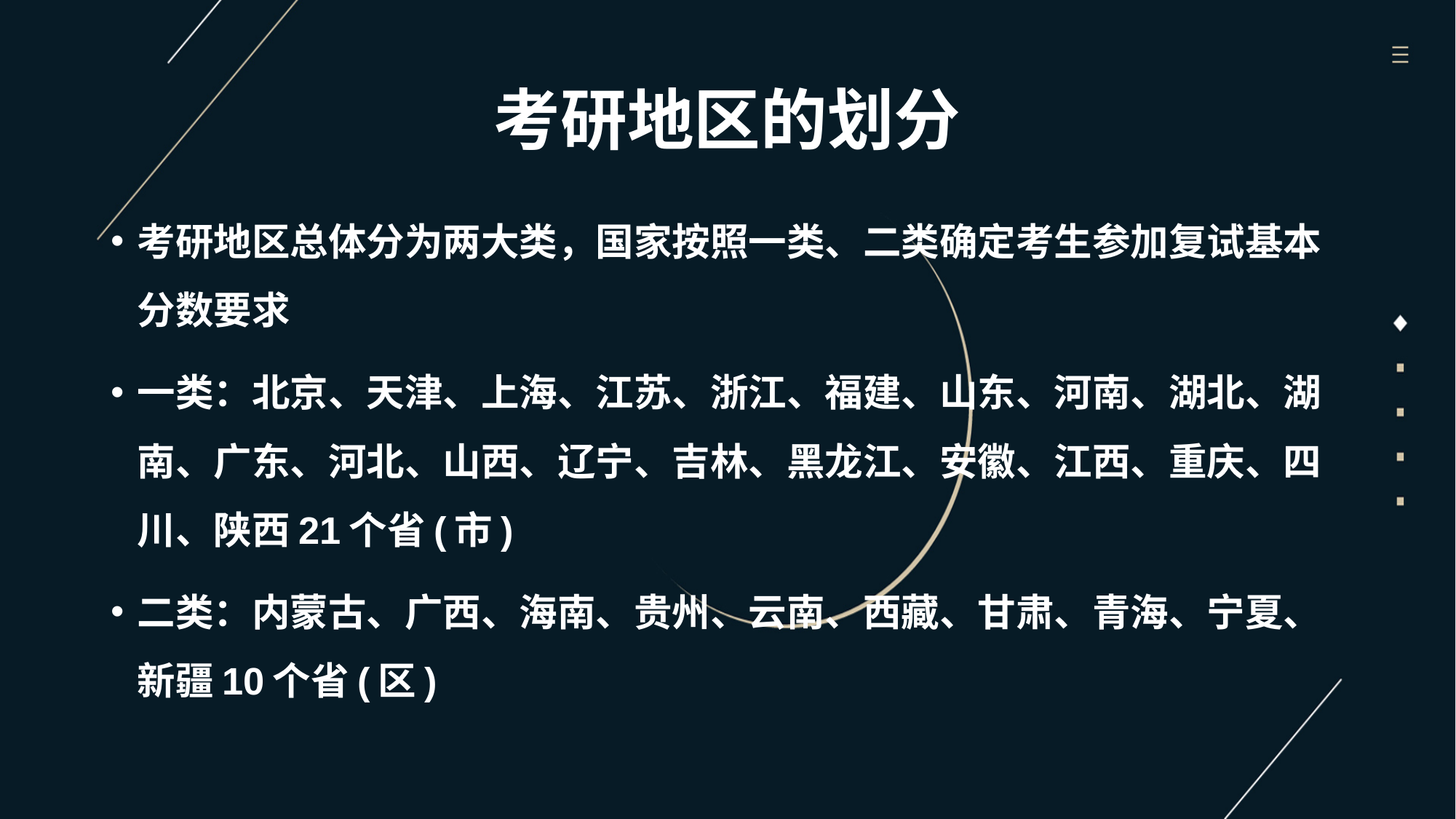

# 考研地区的划分
考研地区总体分为两大类，国家按照一类、二类确定考生参加复试基本分数要求
一类：北京、天津、上海、江苏、浙江、福建、山东、河南、湖北、湖南、广东、河北、山西、辽宁、吉林、黑龙江、安徽、江西、重庆、四川、陕西21个省(市)
二类：内蒙古、广西、海南、贵州、云南、西藏、甘肃、青海、宁夏、新疆10个省(区)